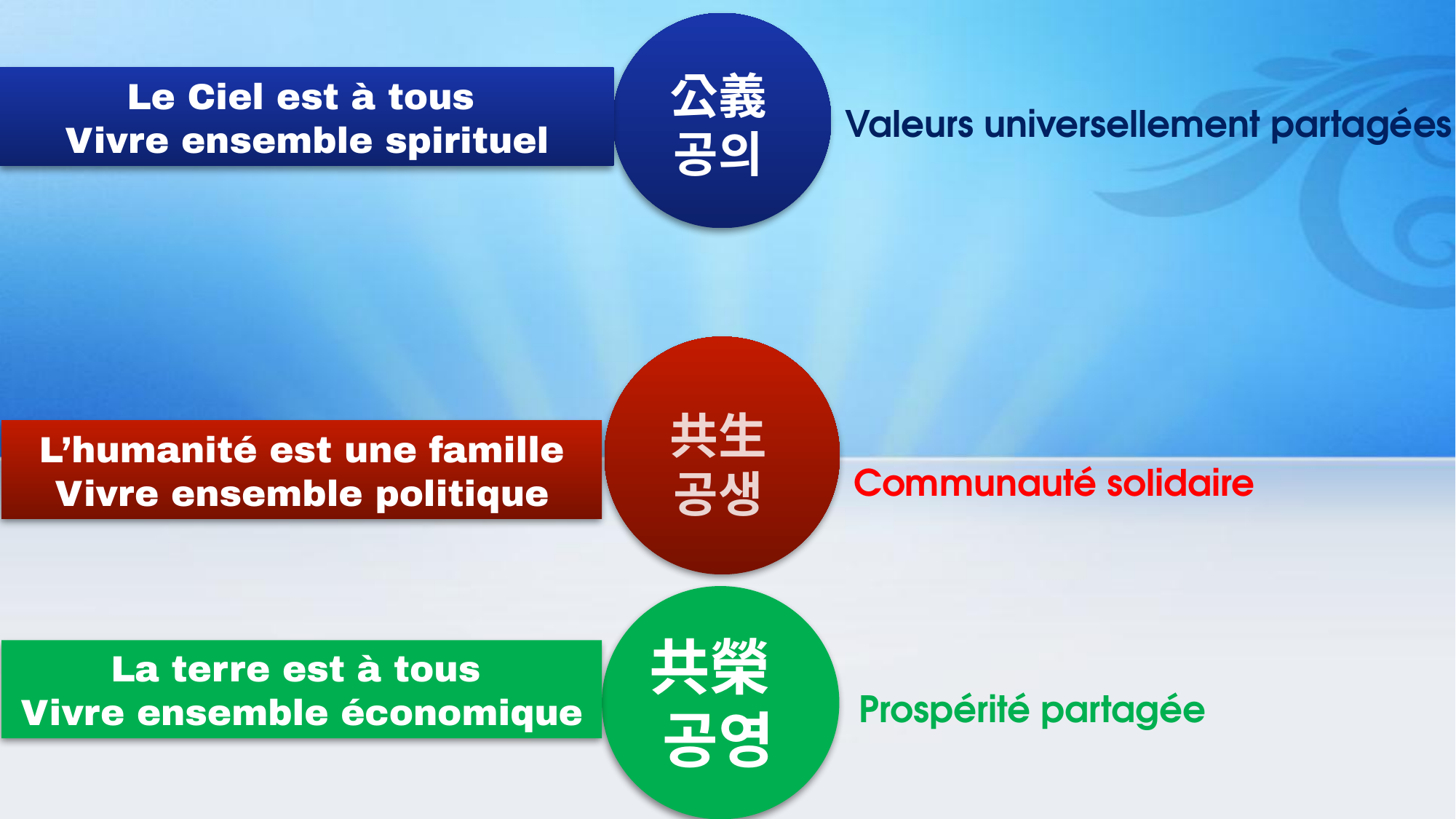

公義
공의
Le Ciel est à tous
Vivre ensemble spirituel
Valeurs universellement partagées

共生
공생
L’humanité est une famille
Vivre ensemble politique
Communauté solidaire

共榮
공영
La terre est à tous
Vivre ensemble économique
Prospérité partagée